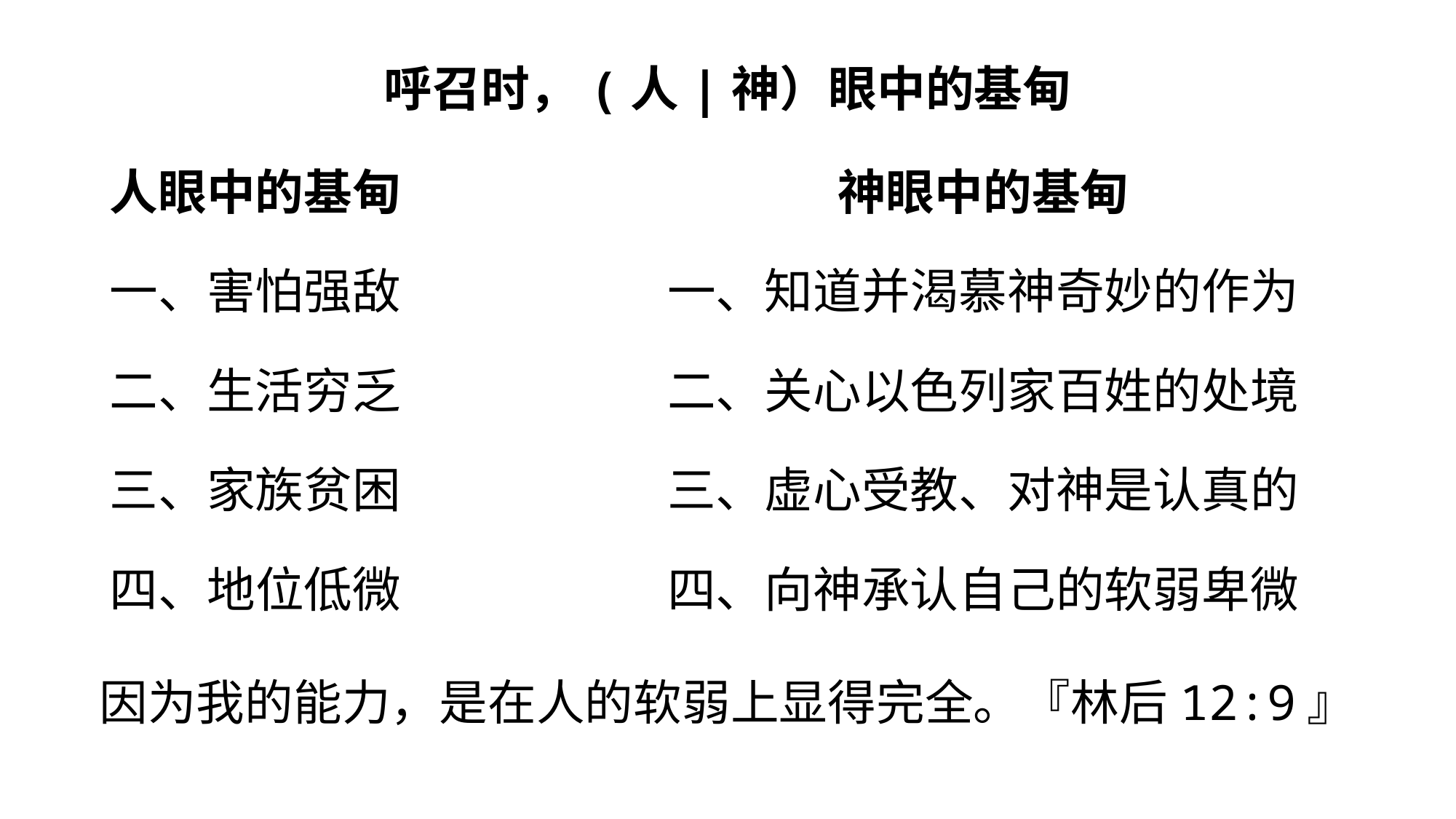

呼召时，(人|神）眼中的基甸
人眼中的基甸
神眼中的基甸
一、害怕强敌
一、知道并渴慕神奇妙的作为
二、生活穷乏
二、关心以色列家百姓的处境
三、家族贫困
三、虚心受教、对神是认真的
四、地位低微
四、向神承认自己的软弱卑微
因为我的能力，是在人的软弱上显得完全。『林后12:9』